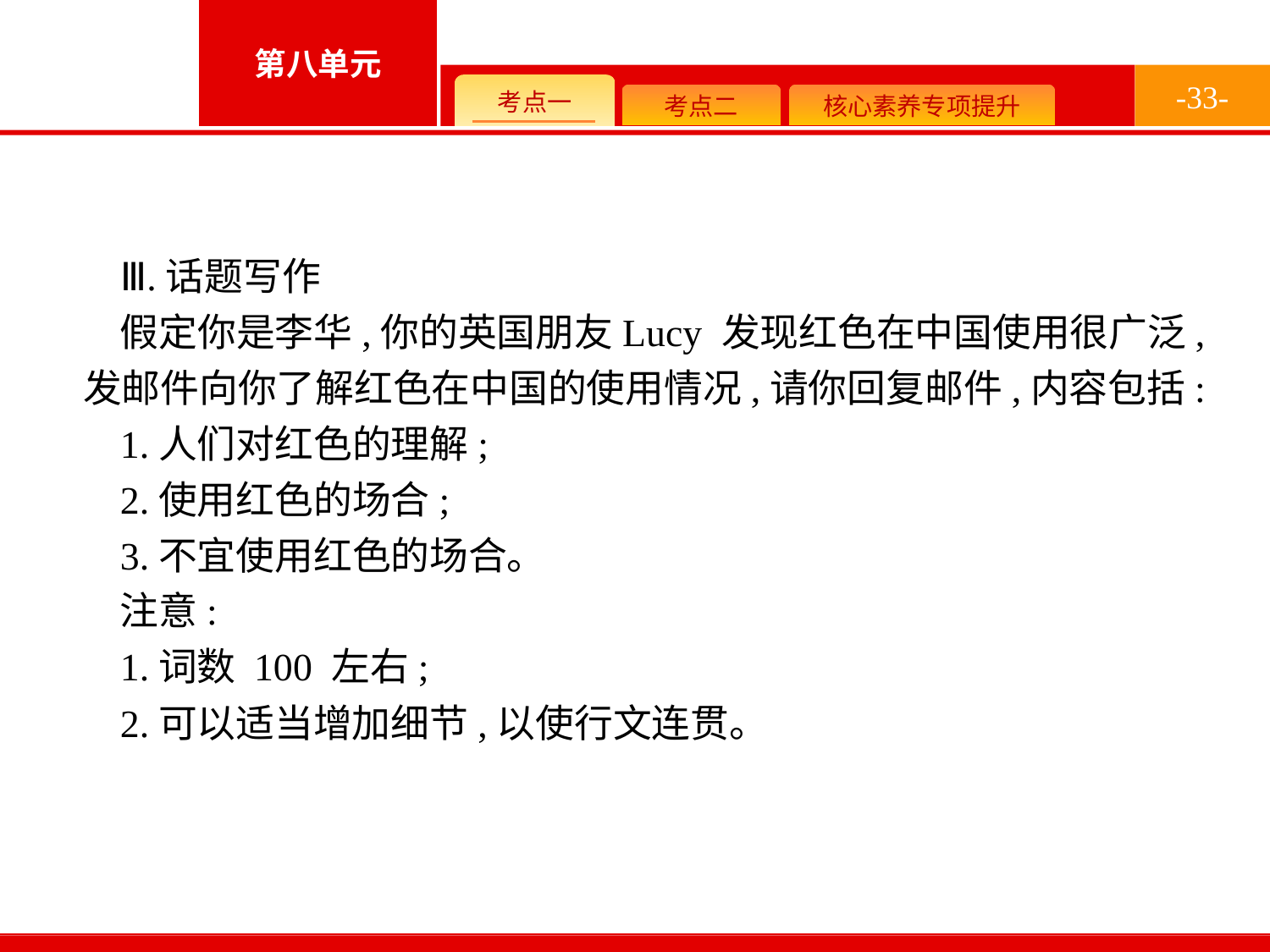

-33-
Ⅲ.话题写作
假定你是李华,你的英国朋友Lucy 发现红色在中国使用很广泛,发邮件向你了解红色在中国的使用情况,请你回复邮件,内容包括:
1.人们对红色的理解;
2.使用红色的场合;
3.不宜使用红色的场合。
注意:
1.词数 100 左右;
2.可以适当增加细节,以使行文连贯。